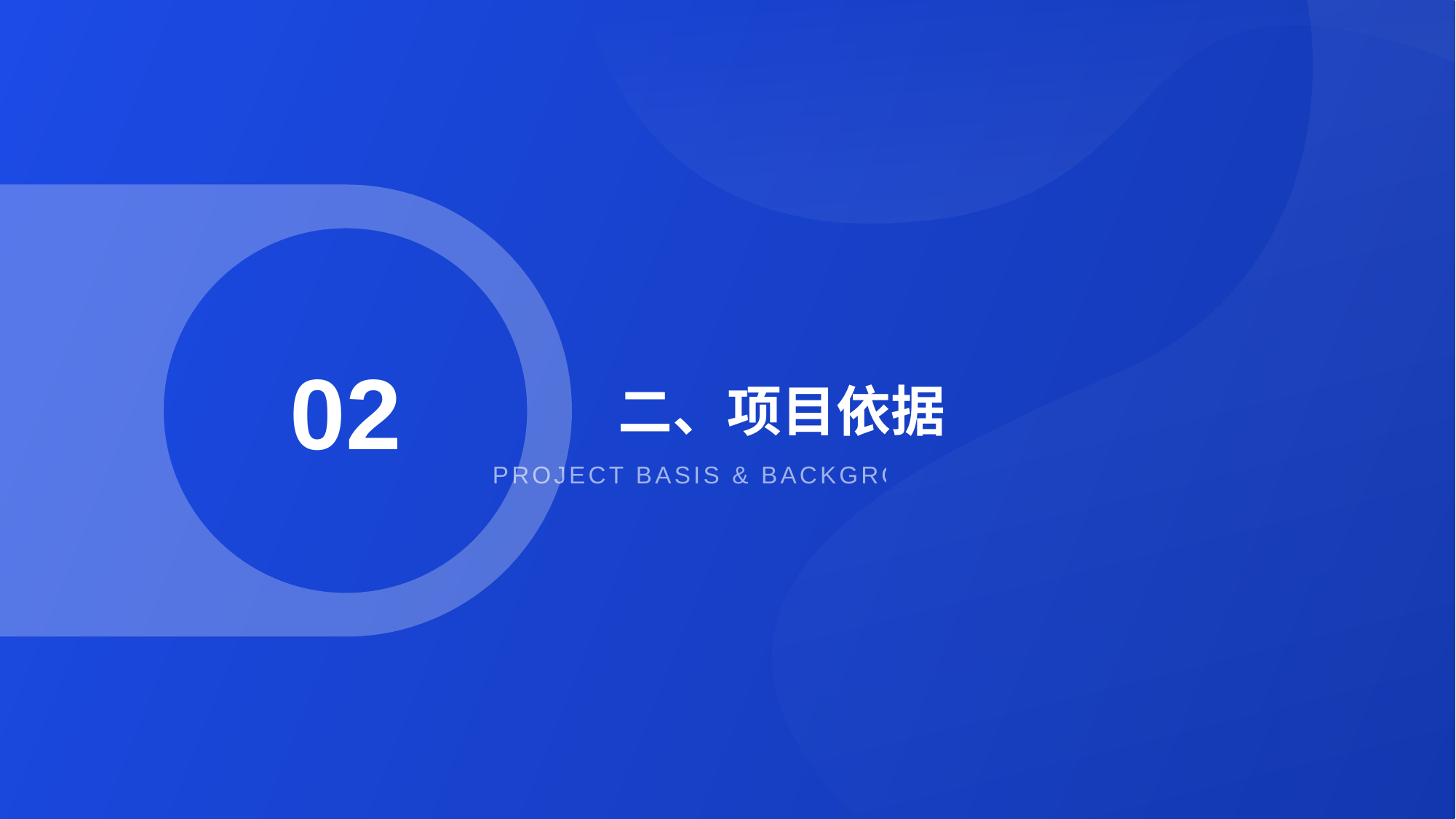

02
# 二、项目依据
PROJECT BASIS & BACKGROUND